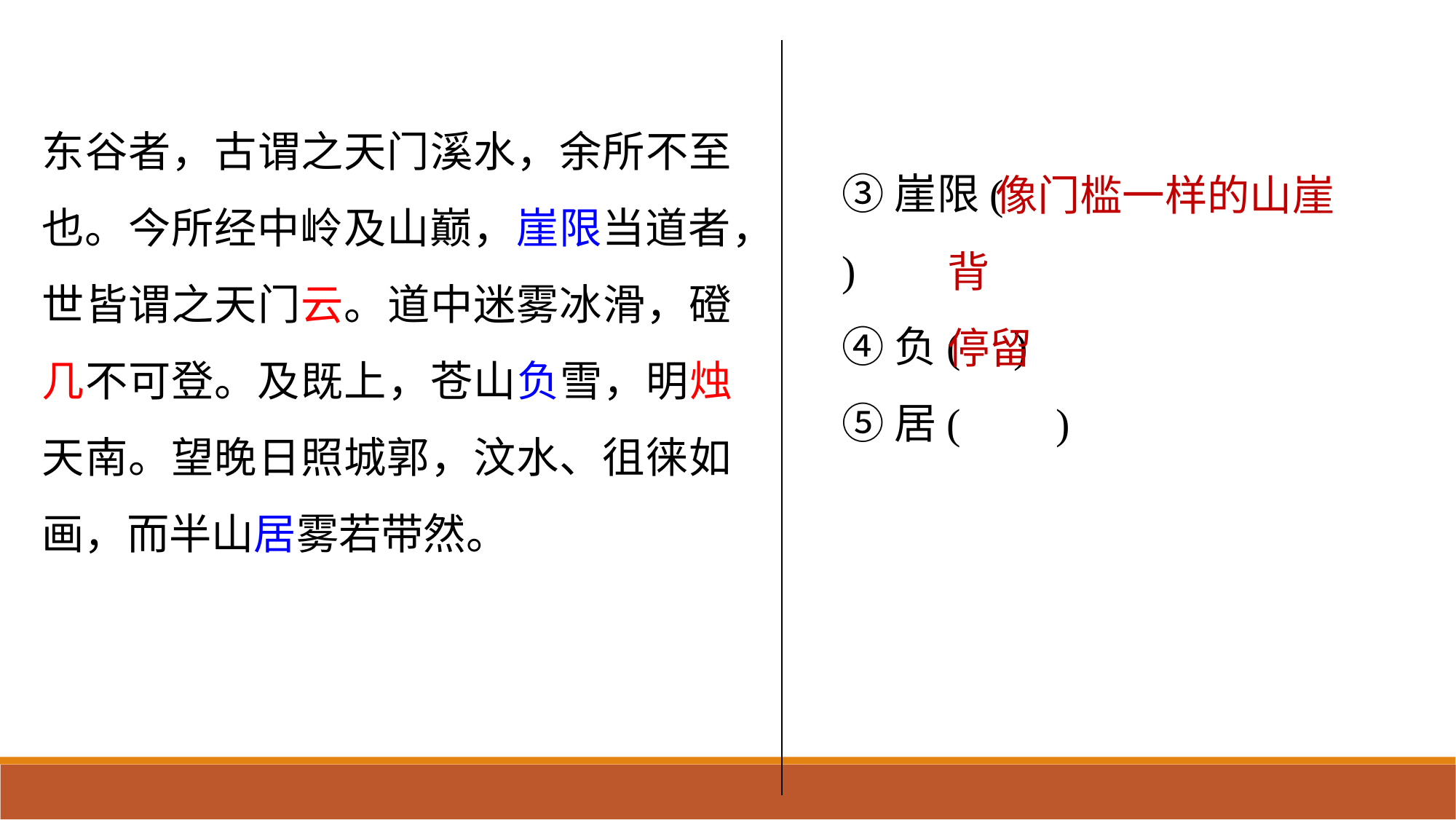

东谷者，古谓之天门溪水，余所不至也。今所经中岭及山巅，崖限当道者，世皆谓之天门云。道中迷雾冰滑，磴几不可登。及既上，苍山负雪，明烛天南。望晚日照城郭，汶水、徂徕如画，而半山居雾若带然。
③崖限(                                 )
④负(     )
⑤居(         )
    像门槛一样的山崖
背
停留